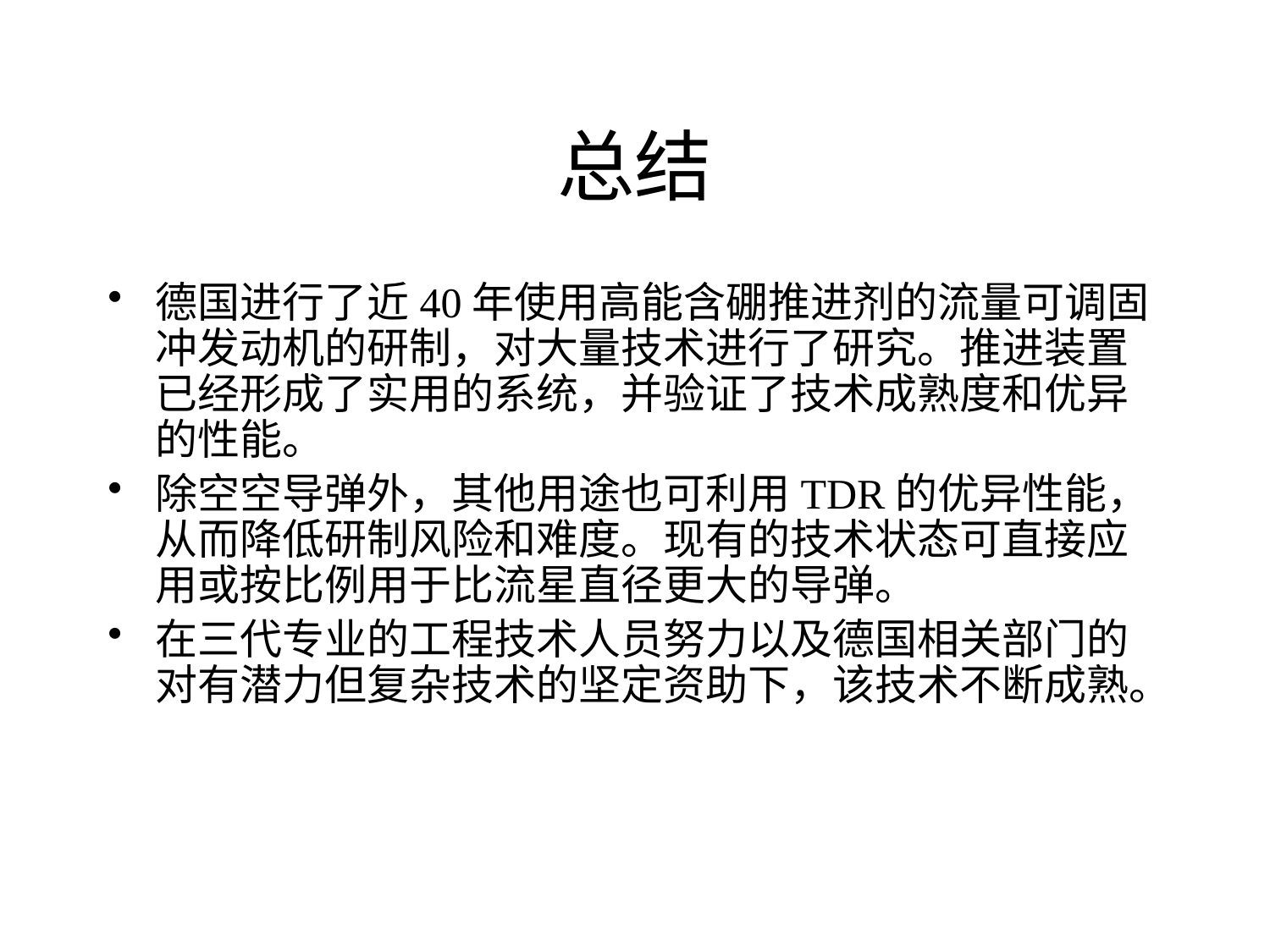

# 总结
德国进行了近40年使用高能含硼推进剂的流量可调固冲发动机的研制，对大量技术进行了研究。推进装置已经形成了实用的系统，并验证了技术成熟度和优异的性能。
除空空导弹外，其他用途也可利用TDR的优异性能，从而降低研制风险和难度。现有的技术状态可直接应用或按比例用于比流星直径更大的导弹。
在三代专业的工程技术人员努力以及德国相关部门的对有潜力但复杂技术的坚定资助下，该技术不断成熟。